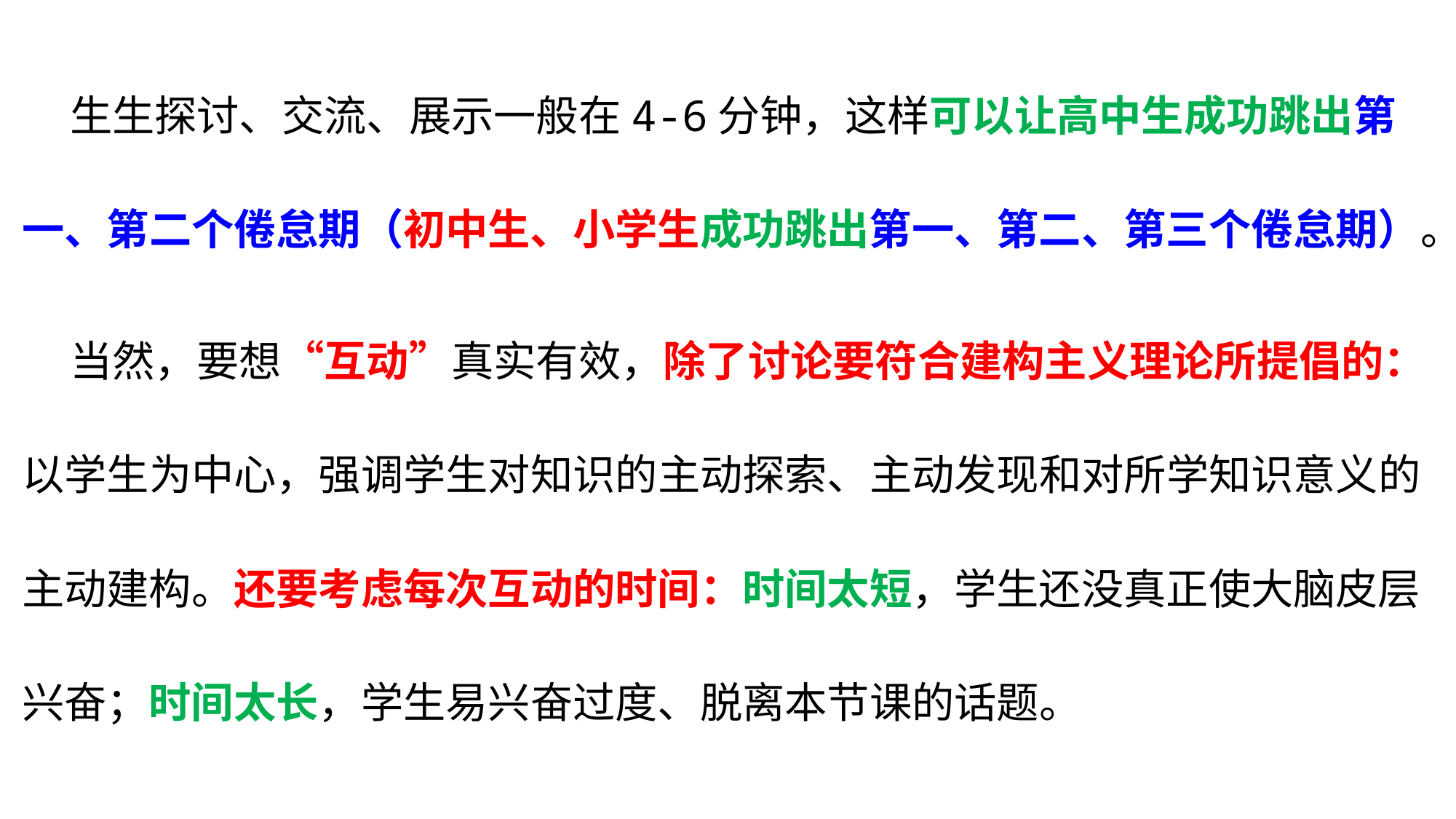

# 生生探讨、交流、展示一般在4-6分钟，这样可以让高中生成功跳出第一、第二个倦怠期（初中生、小学生成功跳出第一、第二、第三个倦怠期）。
    当然，要想“互动”真实有效，除了讨论要符合建构主义理论所提倡的：以学生为中心，强调学生对知识的主动探索、主动发现和对所学知识意义的主动建构。还要考虑每次互动的时间：时间太短，学生还没真正使大脑皮层兴奋；时间太长，学生易兴奋过度、脱离本节课的话题。